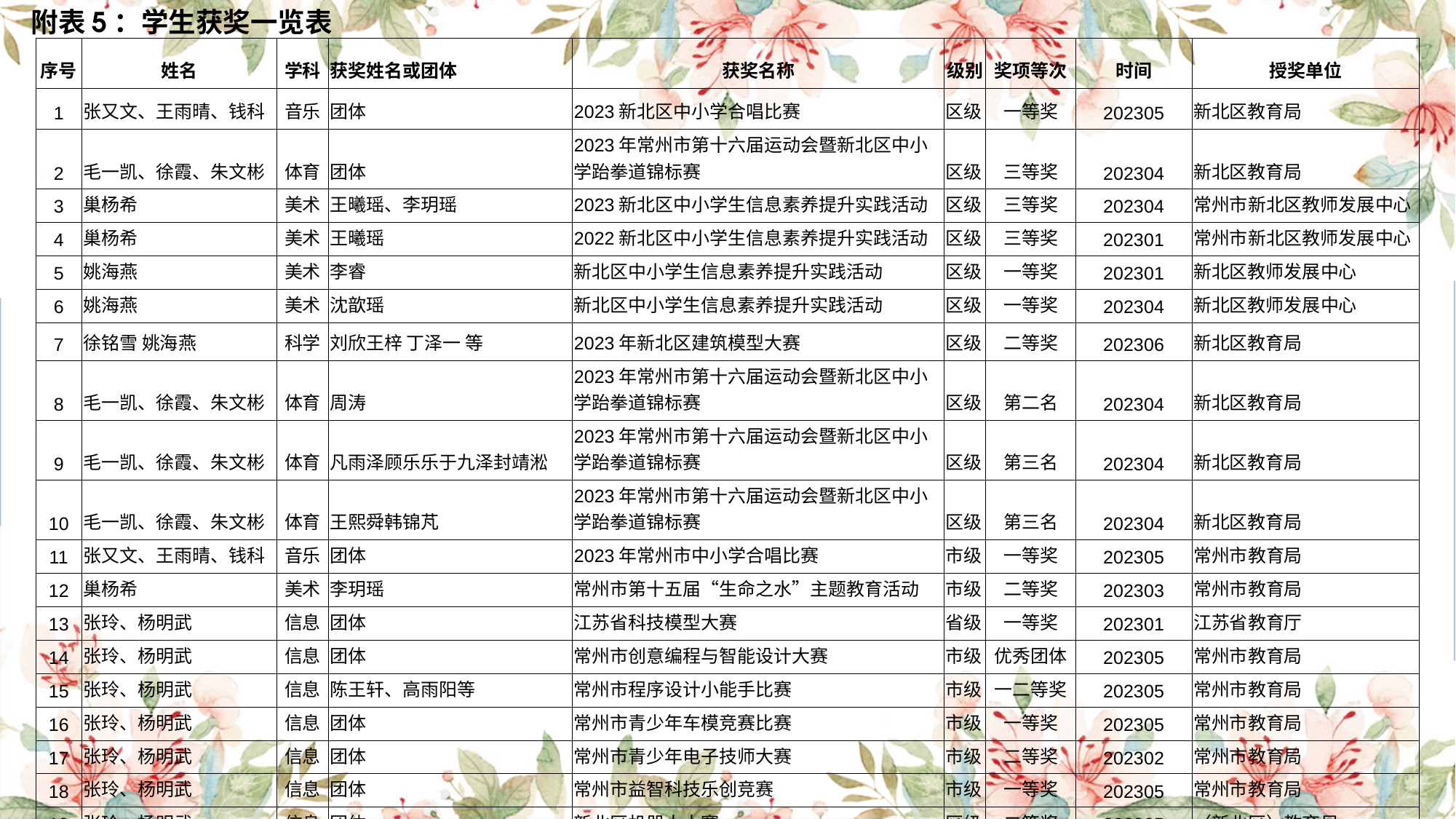

附表5：学生获奖一览表
| 序号 | 姓名 | 学科 | 获奖姓名或团体 | 获奖名称 | 级别 | 奖项等次 | 时间 | 授奖单位 |
| --- | --- | --- | --- | --- | --- | --- | --- | --- |
| 1 | 张又文、王雨晴、钱科 | 音乐 | 团体 | 2023新北区中小学合唱比赛 | 区级 | 一等奖 | 202305 | 新北区教育局 |
| 2 | 毛一凯、徐霞、朱文彬 | 体育 | 团体 | 2023年常州市第十六届运动会暨新北区中小学跆拳道锦标赛 | 区级 | 三等奖 | 202304 | 新北区教育局 |
| 3 | 巢杨希 | 美术 | 王曦瑶、李玥瑶 | 2023新北区中小学生信息素养提升实践活动 | 区级 | 三等奖 | 202304 | 常州市新北区教师发展中心 |
| 4 | 巢杨希 | 美术 | 王曦瑶 | 2022新北区中小学生信息素养提升实践活动 | 区级 | 三等奖 | 202301 | 常州市新北区教师发展中心 |
| 5 | 姚海燕 | 美术 | 李睿 | 新北区中小学生信息素养提升实践活动 | 区级 | 一等奖 | 202301 | 新北区教师发展中心 |
| 6 | 姚海燕 | 美术 | 沈歆瑶 | 新北区中小学生信息素养提升实践活动 | 区级 | 一等奖 | 202304 | 新北区教师发展中心 |
| 7 | 徐铭雪 姚海燕 | 科学 | 刘欣王梓 丁泽一 等 | 2023年新北区建筑模型大赛 | 区级 | 二等奖 | 202306 | 新北区教育局 |
| 8 | 毛一凯、徐霞、朱文彬 | 体育 | 周涛 | 2023年常州市第十六届运动会暨新北区中小学跆拳道锦标赛 | 区级 | 第二名 | 202304 | 新北区教育局 |
| 9 | 毛一凯、徐霞、朱文彬 | 体育 | 凡雨泽顾乐乐于九泽封靖淞 | 2023年常州市第十六届运动会暨新北区中小学跆拳道锦标赛 | 区级 | 第三名 | 202304 | 新北区教育局 |
| 10 | 毛一凯、徐霞、朱文彬 | 体育 | 王熙舜韩锦芃 | 2023年常州市第十六届运动会暨新北区中小学跆拳道锦标赛 | 区级 | 第三名 | 202304 | 新北区教育局 |
| 11 | 张又文、王雨晴、钱科 | 音乐 | 团体 | 2023年常州市中小学合唱比赛 | 市级 | 一等奖 | 202305 | 常州市教育局 |
| 12 | 巢杨希 | 美术 | 李玥瑶 | 常州市第十五届“生命之水”主题教育活动 | 市级 | 二等奖 | 202303 | 常州市教育局 |
| 13 | 张玲、杨明武 | 信息 | 团体 | 江苏省科技模型大赛 | 省级 | 一等奖 | 202301 | 江苏省教育厅 |
| 14 | 张玲、杨明武 | 信息 | 团体 | 常州市创意编程与智能设计大赛 | 市级 | 优秀团体 | 202305 | 常州市教育局 |
| 15 | 张玲、杨明武 | 信息 | 陈王轩、高雨阳等 | 常州市程序设计小能手比赛 | 市级 | 一二等奖 | 202305 | 常州市教育局 |
| 16 | 张玲、杨明武 | 信息 | 团体 | 常州市青少年车模竞赛比赛 | 市级 | 一等奖 | 202305 | 常州市教育局 |
| 17 | 张玲、杨明武 | 信息 | 团体 | 常州市青少年电子技师大赛 | 市级 | 二等奖 | 202302 | 常州市教育局 |
| 18 | 张玲、杨明武 | 信息 | 团体 | 常州市益智科技乐创竞赛 | 市级 | 一等奖 | 202305 | 常州市教育局 |
| 19 | 张玲、杨明武 | 信息 | 团体 | 新北区机器人大赛 | 区级 | 二等奖 | 202305 | （新北区）教育局 |
| 20 | 张玲、杨明武 | 信息 | 团体 | 新北区青少年儿童益智科技竞赛 | 区级 | 二等奖 | 202305 | （新北区）教育局 |